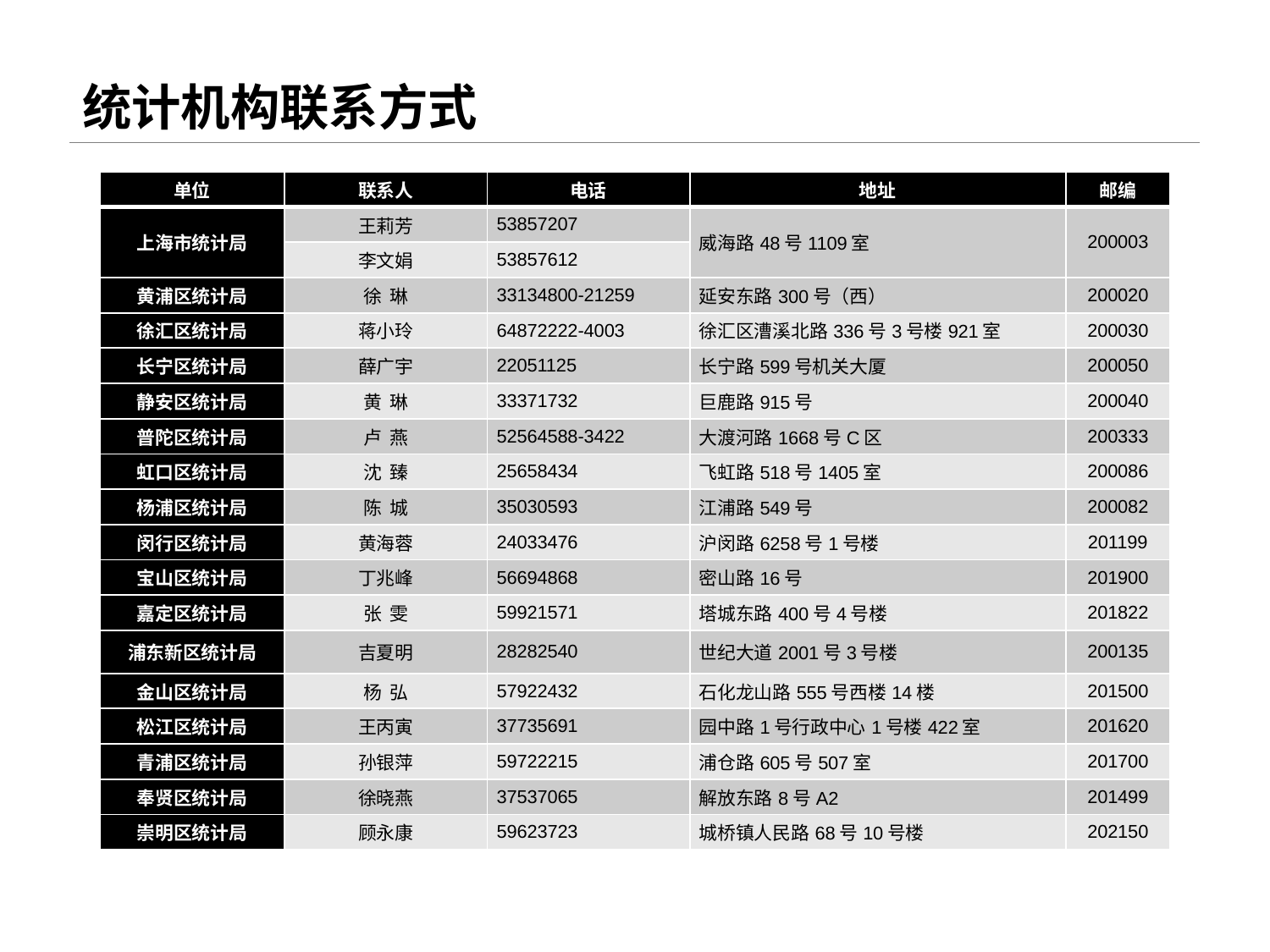

# 统计机构联系方式
| 单位 | 联系人 | 电话 | 地址 | 邮编 |
| --- | --- | --- | --- | --- |
| 上海市统计局 | 王莉芳 | 53857207 | 威海路48号1109室 | 200003 |
|  | 李文娟 | 53857612 |  |  |
| 黄浦区统计局 | 徐 琳 | 33134800-21259 | 延安东路300号（西） | 200020 |
| 徐汇区统计局 | 蒋小玲 | 64872222-4003 | 徐汇区漕溪北路336号3号楼921室 | 200030 |
| 长宁区统计局 | 薛广宇 | 22051125 | 长宁路599号机关大厦 | 200050 |
| 静安区统计局 | 黄 琳 | 33371732 | 巨鹿路915号 | 200040 |
| 普陀区统计局 | 卢 燕 | 52564588-3422 | 大渡河路1668号C区 | 200333 |
| 虹口区统计局 | 沈 臻 | 25658434 | 飞虹路518号1405室 | 200086 |
| 杨浦区统计局 | 陈 城 | 35030593 | 江浦路549号 | 200082 |
| 闵行区统计局 | 黄海蓉 | 24033476 | 沪闵路6258号1号楼 | 201199 |
| 宝山区统计局 | 丁兆峰 | 56694868 | 密山路16号 | 201900 |
| 嘉定区统计局 | 张 雯 | 59921571 | 塔城东路400号4号楼 | 201822 |
| 浦东新区统计局 | 吉夏明 | 28282540 | 世纪大道2001号3号楼 | 200135 |
| 金山区统计局 | 杨 弘 | 57922432 | 石化龙山路555号西楼14楼 | 201500 |
| 松江区统计局 | 王丙寅 | 37735691 | 园中路1号行政中心1号楼422室 | 201620 |
| 青浦区统计局 | 孙银萍 | 59722215 | 浦仓路605号507室 | 201700 |
| 奉贤区统计局 | 徐晓燕 | 37537065 | 解放东路8号A2 | 201499 |
| 崇明区统计局 | 顾永康 | 59623723 | 城桥镇人民路68号10号楼 | 202150 |